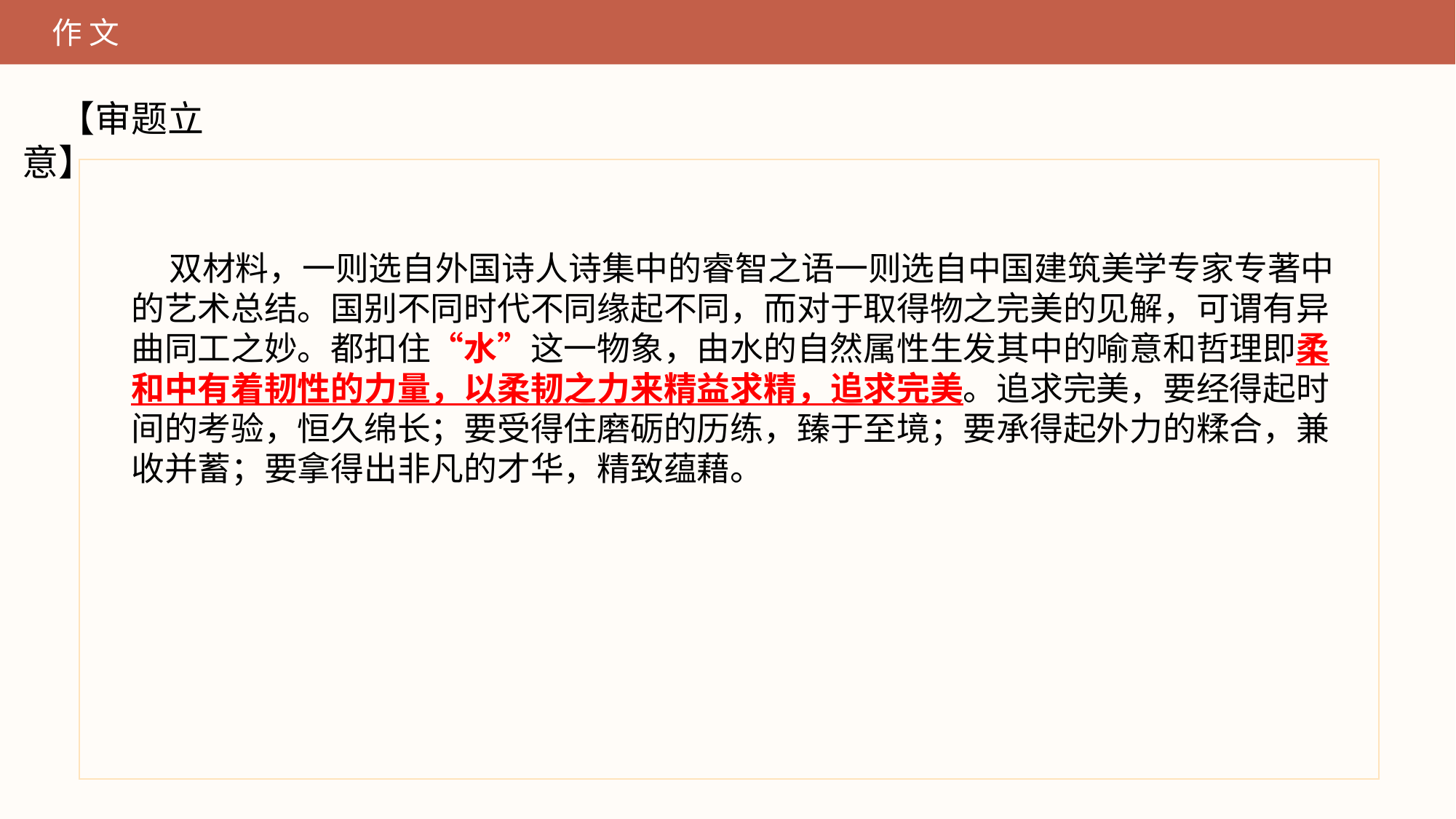

作 文
【审题立意】

    双材料，一则选自外国诗人诗集中的睿智之语一则选自中国建筑美学专家专著中的艺术总结。国别不同时代不同缘起不同，而对于取得物之完美的见解，可谓有异曲同工之妙。都扣住“水”这一物象，由水的自然属性生发其中的喻意和哲理即柔和中有着韧性的力量，以柔韧之力来精益求精，追求完美。追求完美，要经得起时间的考验，恒久绵长；要受得住磨砺的历练，臻于至境；要承得起外力的糅合，兼收并蓄；要拿得出非凡的才华，精致蕴藉。